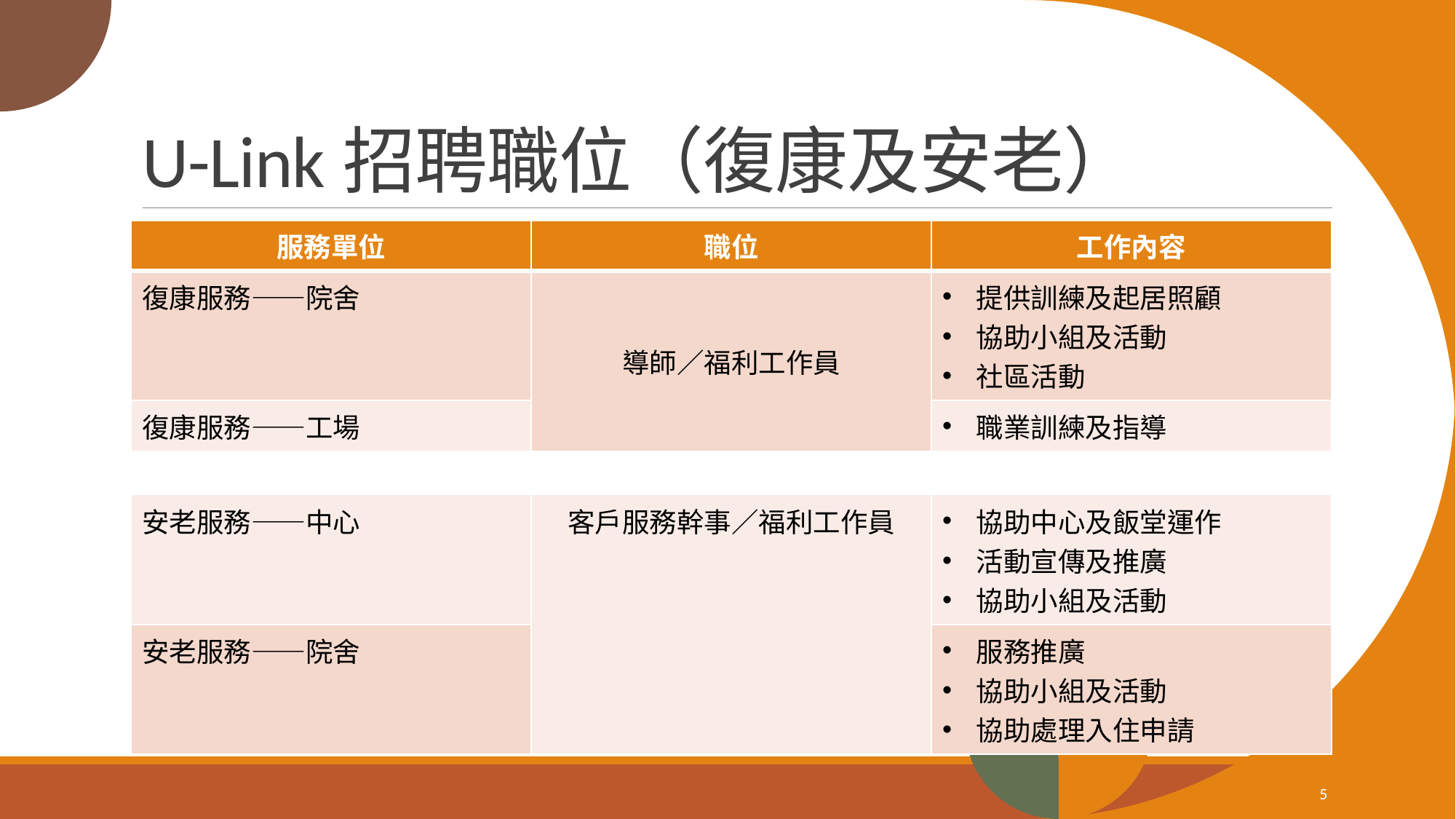

# U-Link招聘職位（復康及安老）
| 服務單位 | 職位 | 工作內容 |
| --- | --- | --- |
| 復康服務——院舍 | 導師／福利工作員 | 提供訓練及起居照顧 協助小組及活動 社區活動 |
| 復康服務——工場 |  | 職業訓練及指導 |
|  |  |  |
| 安老服務——中心 | 客戶服務幹事／福利工作員 | 協助中心及飯堂運作 活動宣傳及推廣 協助小組及活動 |
| 安老服務——院舍 |  | 服務推廣 協助小組及活動 協助處理入住申請 |
5